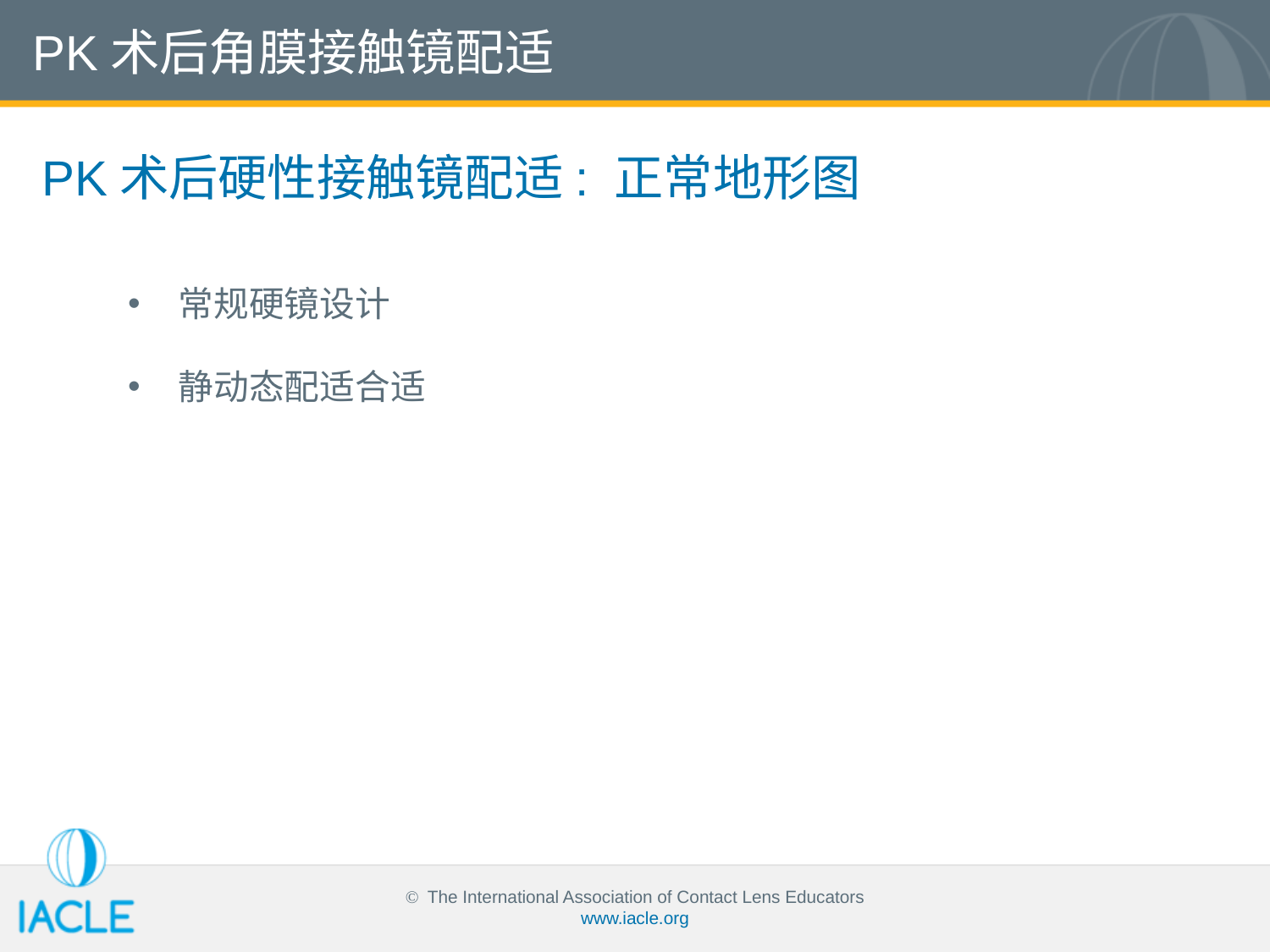

PK术后角膜接触镜配适
PK术后硬性接触镜配适: 正常地形图
常规硬镜设计
静动态配适合适